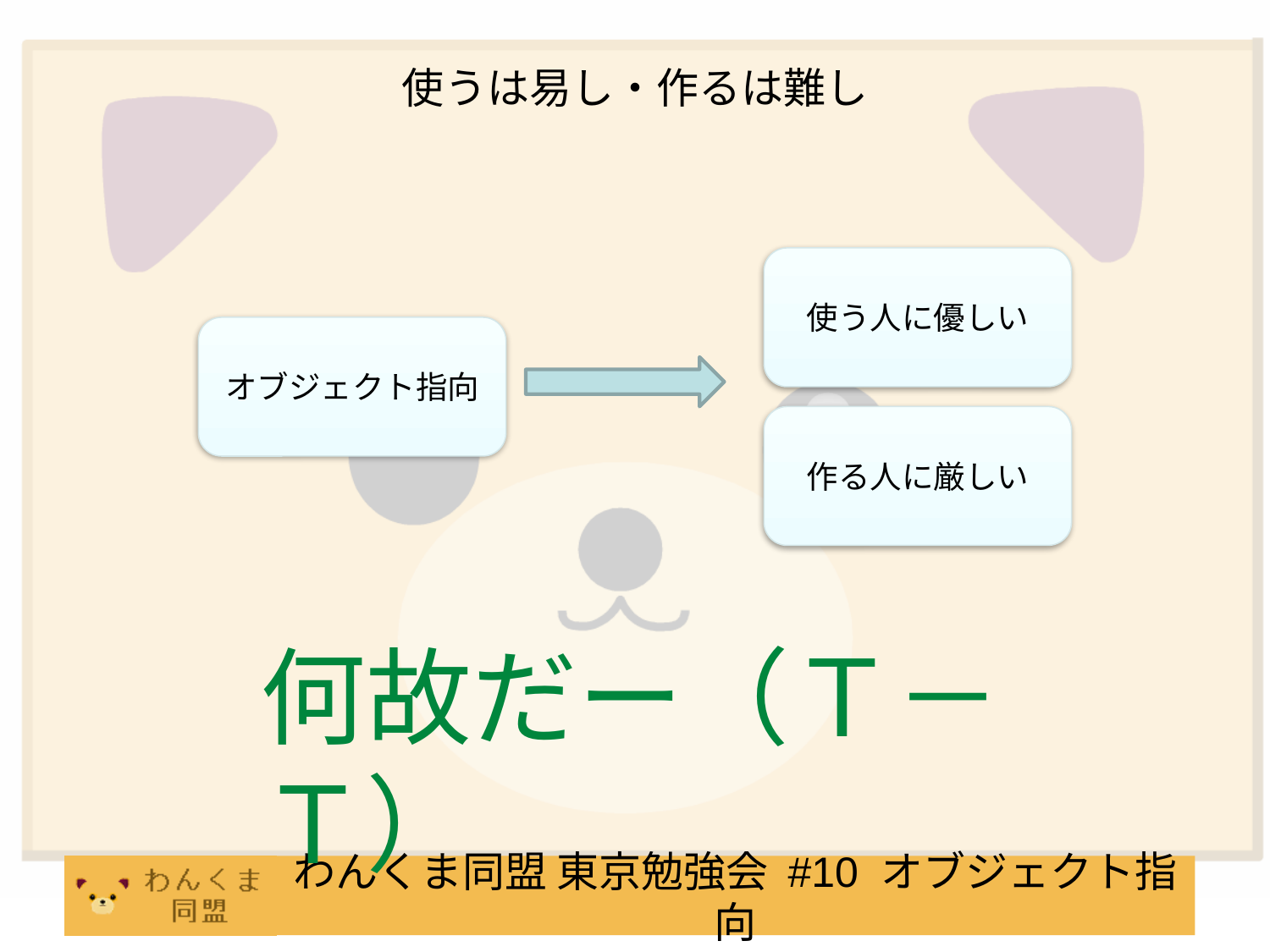

# 使うは易し・作るは難し
使う人に優しい
オブジェクト指向

作る人に厳しい
何故だー（Ｔ－Ｔ）